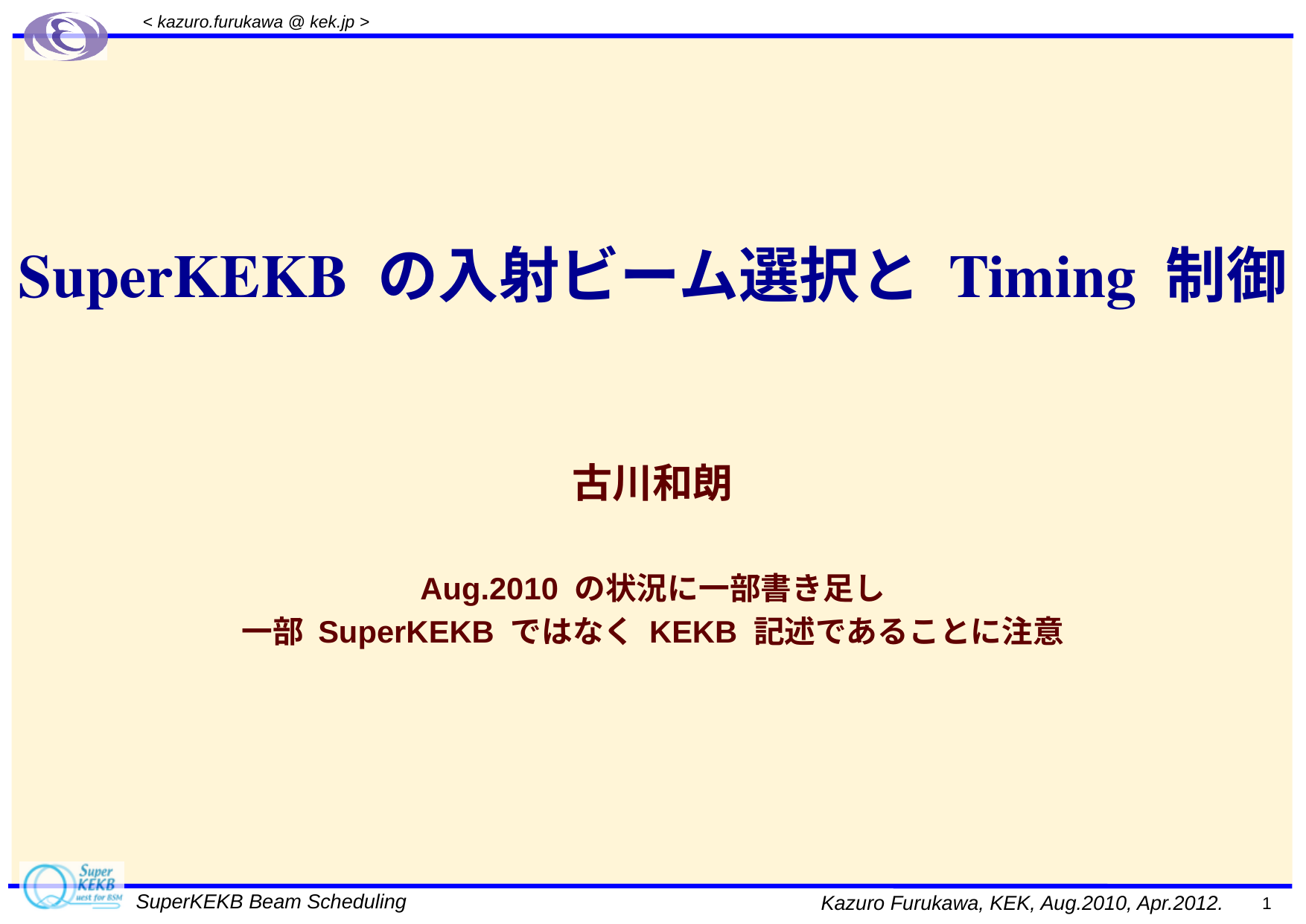

< kazuro.furukawa @ kek.jp >
# SuperKEKB の入射ビーム選択と Timing 制御
古川和朗

Aug.2010 の状況に一部書き足し
一部 SuperKEKB ではなく KEKB 記述であることに注意
1